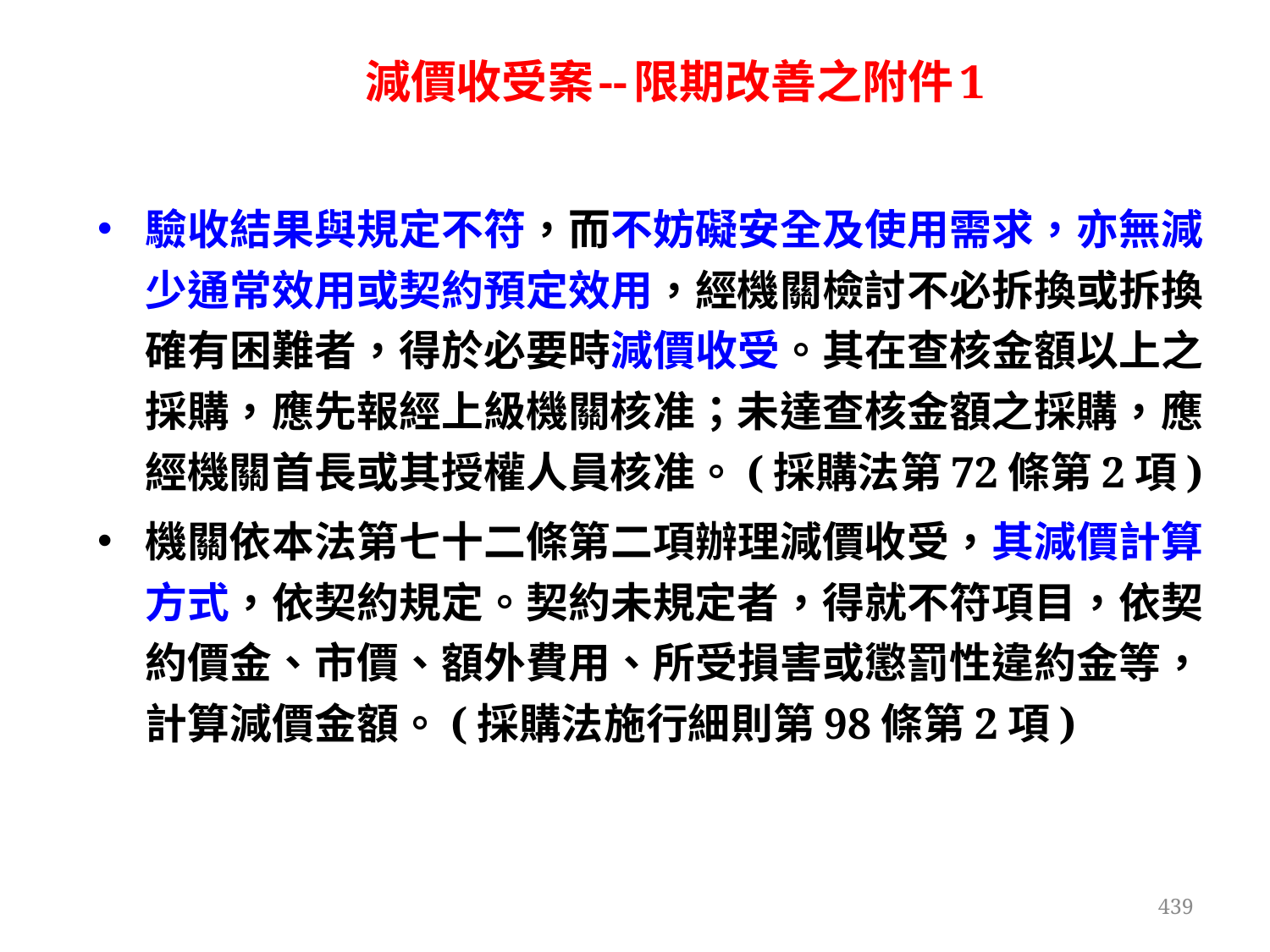

# 減價收受案--限期改善之附件1
驗收結果與規定不符，而不妨礙安全及使用需求，亦無減少通常效用或契約預定效用，經機關檢討不必拆換或拆換確有困難者，得於必要時減價收受。其在查核金額以上之採購，應先報經上級機關核准；未達查核金額之採購，應經機關首長或其授權人員核准。(採購法第72條第2項)
機關依本法第七十二條第二項辦理減價收受，其減價計算方式，依契約規定。契約未規定者，得就不符項目，依契約價金、市價、額外費用、所受損害或懲罰性違約金等，計算減價金額。(採購法施行細則第98條第2項)
439